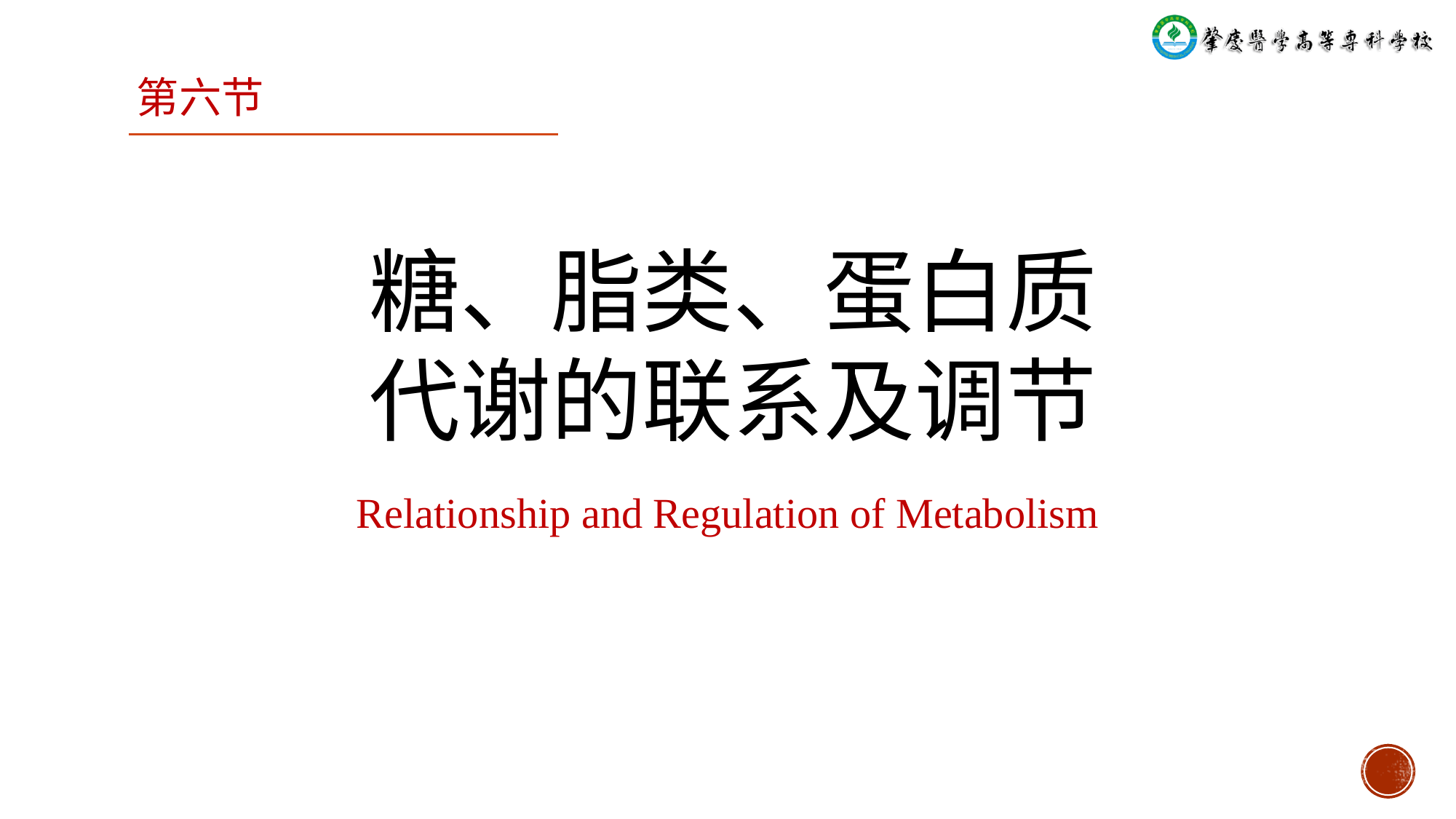

第六节
糖、脂类、蛋白质
代谢的联系及调节

Relationship and Regulation of Metabolism